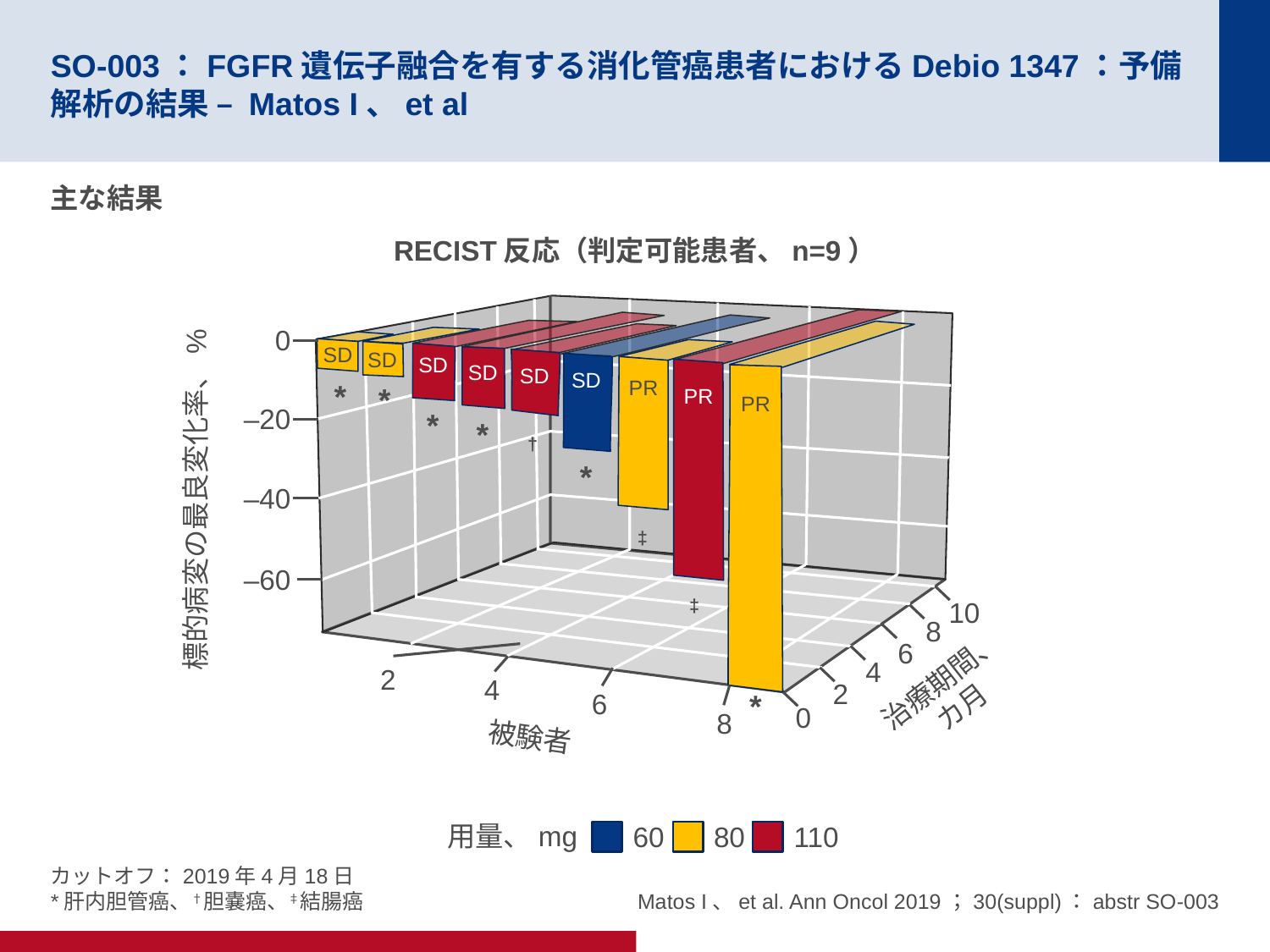

# SO-003：FGFR遺伝子融合を有する消化管癌患者におけるDebio 1347：予備解析の結果 – Matos I、et al
主な結果

RECIST反応（判定可能患者、n=9）

0

SD

SD

SD

SD

SD

SD

PR
*
*
PR
PR
–20
*
*
†

*
–40
標的病変の最良変化率、%

‡

–60

‡
10

8

6
4
治療期間、
カ月
2
4
2
*
6
0
8
被験者
用量、mg
60
80
110

カットオフ：2019年4月18日
*肝内胆管癌、†胆嚢癌、‡結腸癌
Matos I、et al. Ann Oncol 2019；30(suppl)：abstr SO-003